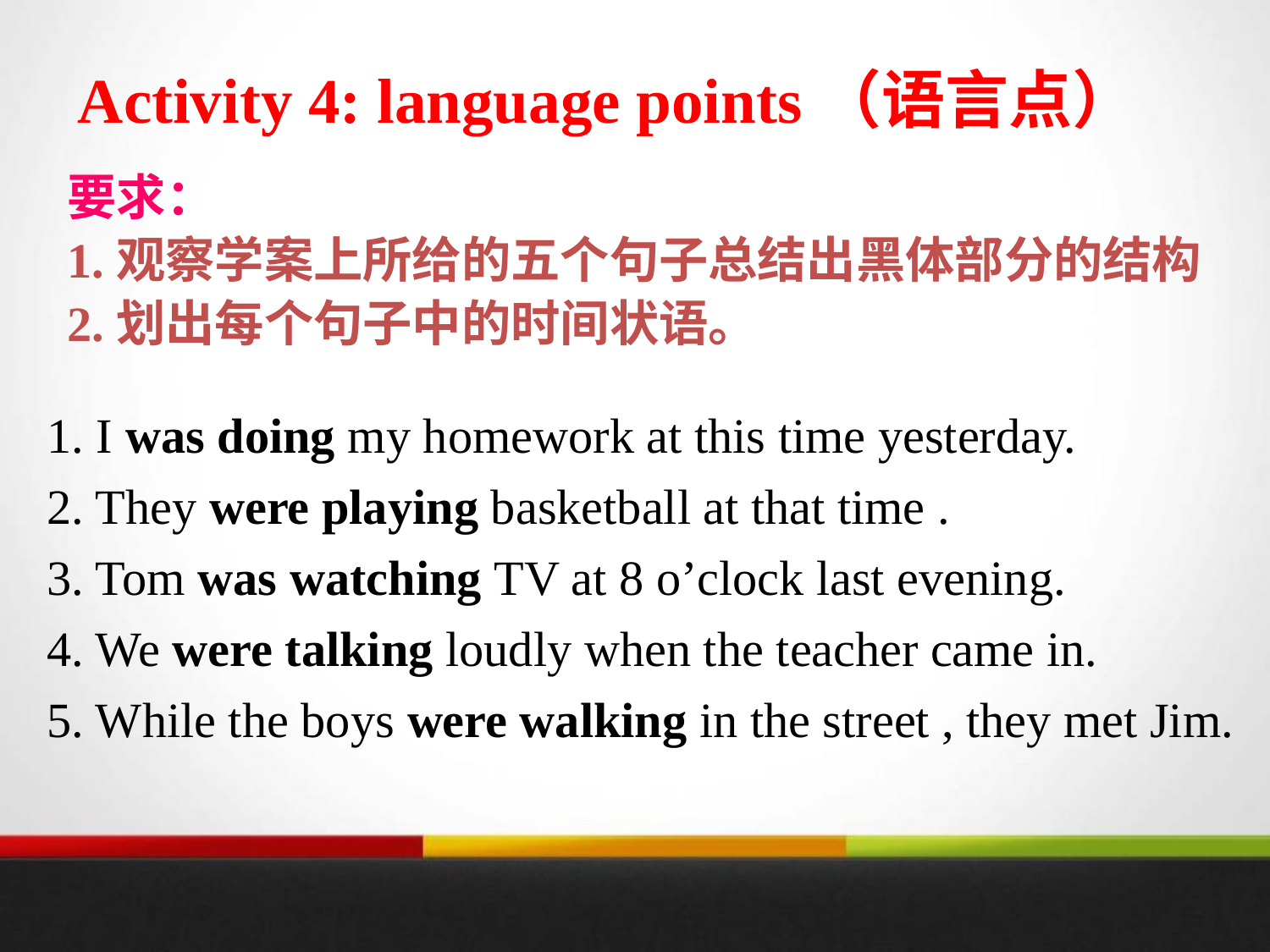

# Activity 4: language points（语言点）
要求：
1.观察学案上所给的五个句子总结出黑体部分的结构
2.划出每个句子中的时间状语。

1. I was doing my homework at this time yesterday.
2. They were playing basketball at that time .
3. Tom was watching TV at 8 o’clock last evening.
4. We were talking loudly when the teacher came in.
5. While the boys were walking in the street , they met Jim.